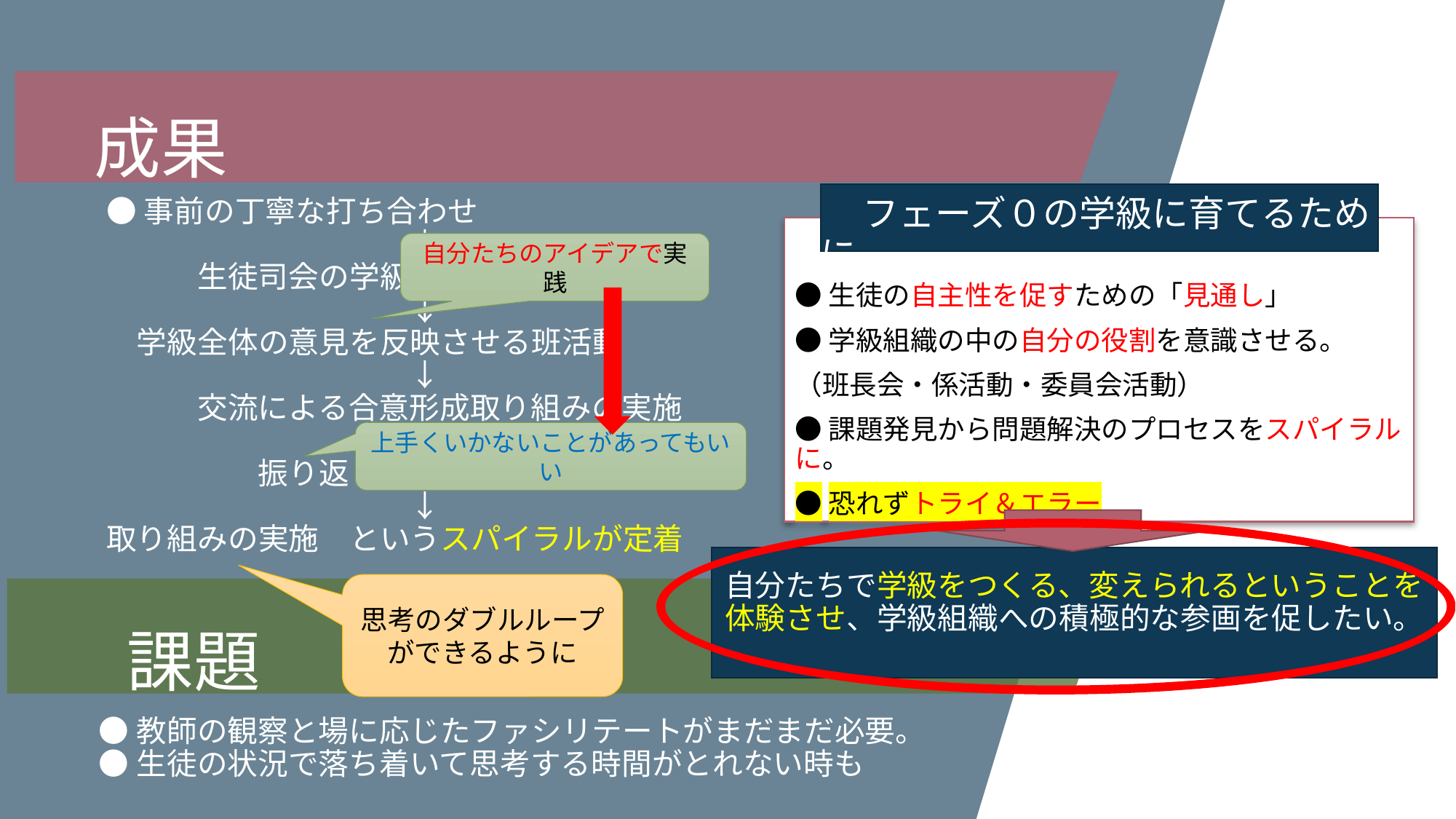

成果
　フェーズ０の学級に育てるために
#

●生徒の自主性を促すための「見通し」
●学級組織の中の自分の役割を意識させる。
（班長会・係活動・委員会活動）
●課題発見から問題解決のプロセスをスパイラルに。
●恐れずトライ＆エラー
自分たちのアイデアで実践
●事前の丁寧な打ち合わせ
　　　　　　　　　　↓
　　　生徒司会の学級活動
　　　　　　　　　　↓
　学級全体の意見を反映させる班活動
　　　　　　　　　　↓
　　　交流による合意形成取り組みの実施
　　　　　　　　　　↓
　　　　　振り返りと修正
　　　　　　　　　　↓
取り組みの実施　というスパイラルが定着

上手くいかないことがあってもいい

自分たちで学級をつくる、変えられるということを体験させ、学級組織への積極的な参画を促したい。
思考のダブルループができるように

課題
●教師の観察と場に応じたファシリテートがまだまだ必要。
●生徒の状況で落ち着いて思考する時間がとれない時も